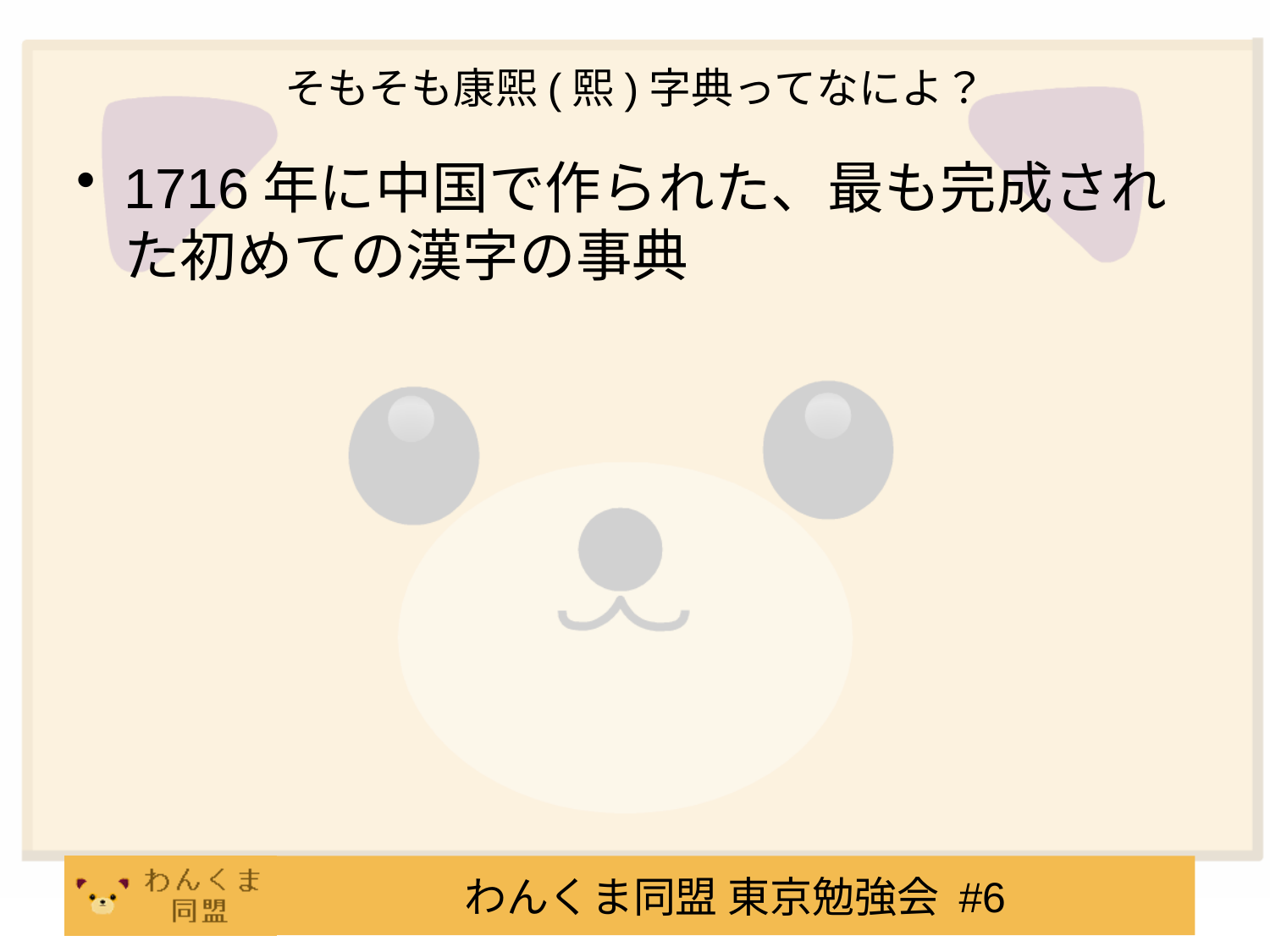

# そもそも康煕(熙)字典ってなによ？
1716年に中国で作られた、最も完成された初めての漢字の事典